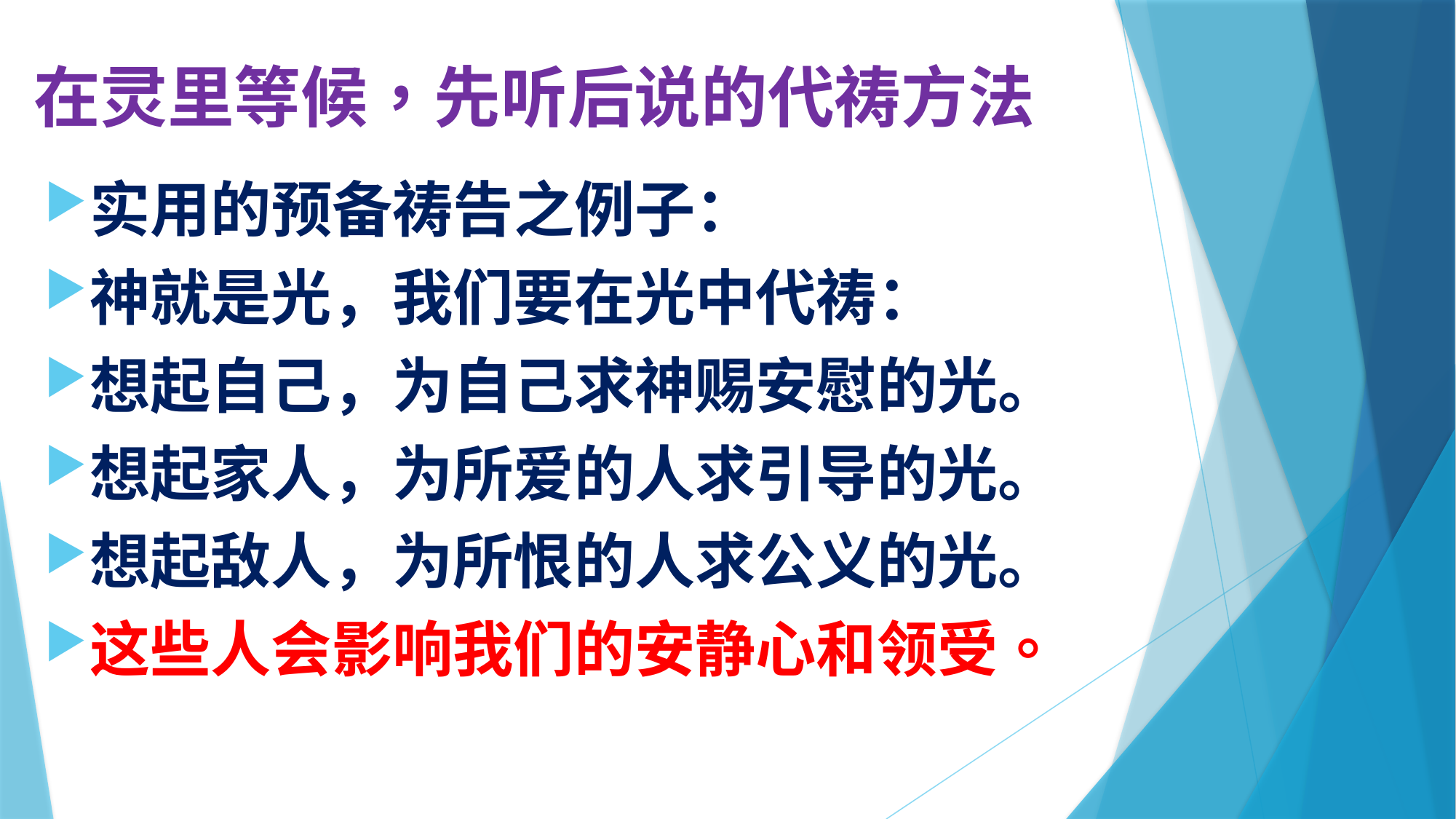

# 在灵里等候，先听后说的代祷方法
实用的预备祷告之例子：
神就是光，我们要在光中代祷：
想起自己，为自己求神赐安慰的光。
想起家人，为所爱的人求引导的光。
想起敌人，为所恨的人求公义的光。
这些人会影响我们的安静心和领受。